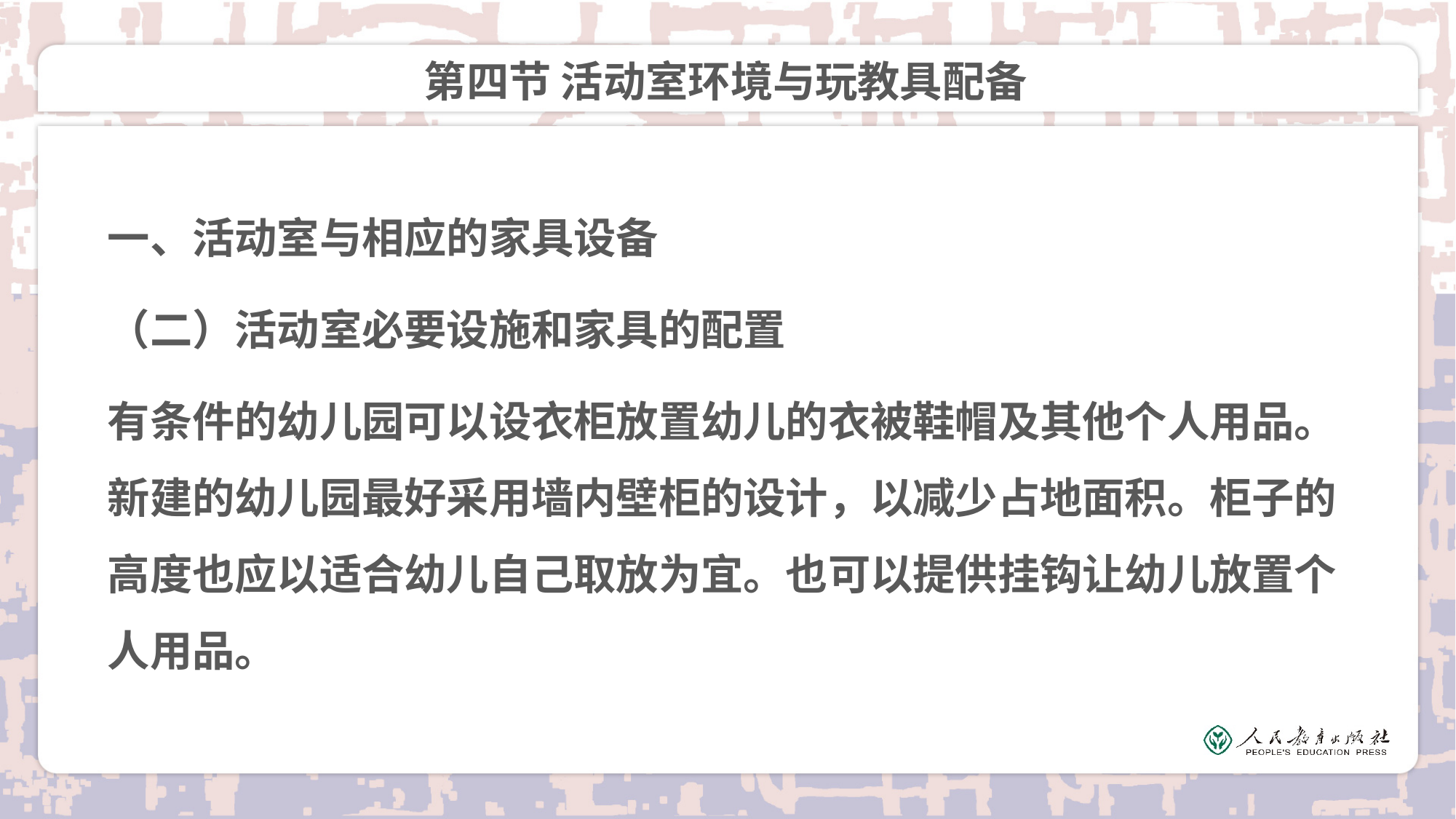

# 第四节 活动室环境与玩教具配备
一、活动室与相应的家具设备
（二）活动室必要设施和家具的配置
有条件的幼儿园可以设衣柜放置幼儿的衣被鞋帽及其他个人用品。新建的幼儿园最好采用墙内壁柜的设计，以减少占地面积。柜子的高度也应以适合幼儿自己取放为宜。也可以提供挂钩让幼儿放置个人用品。